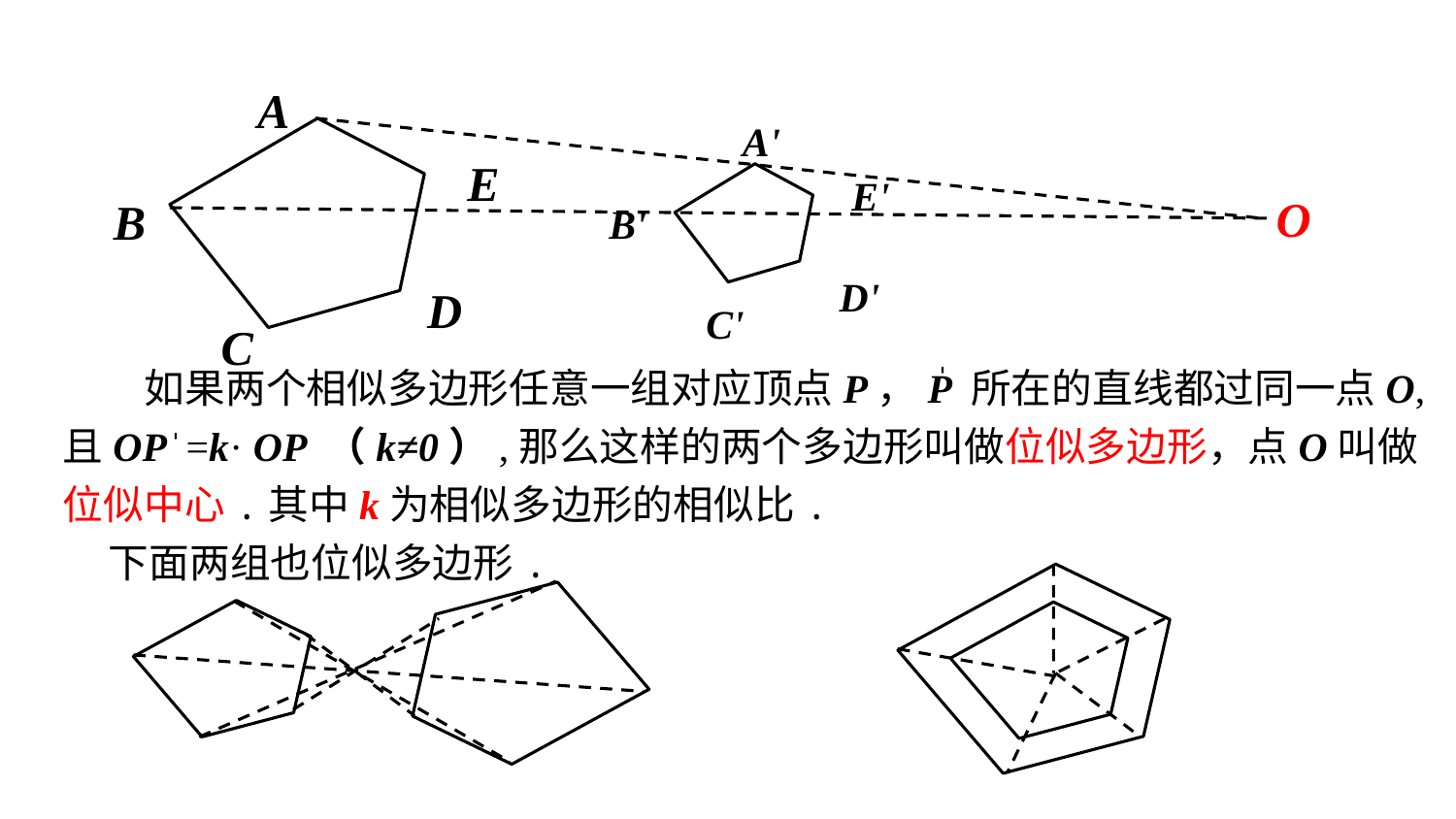

A
A'

E

E'
O
B
B'

D'
D
C'
C
        如果两个相似多边形任意一组对应顶点P，P̍ 所在的直线都过同一点O,且OP ̍ =k· OP （k≠0）,那么这样的两个多边形叫做位似多边形，点O叫做位似中心.其中k为相似多边形的相似比.
    下面两组也位似多边形.